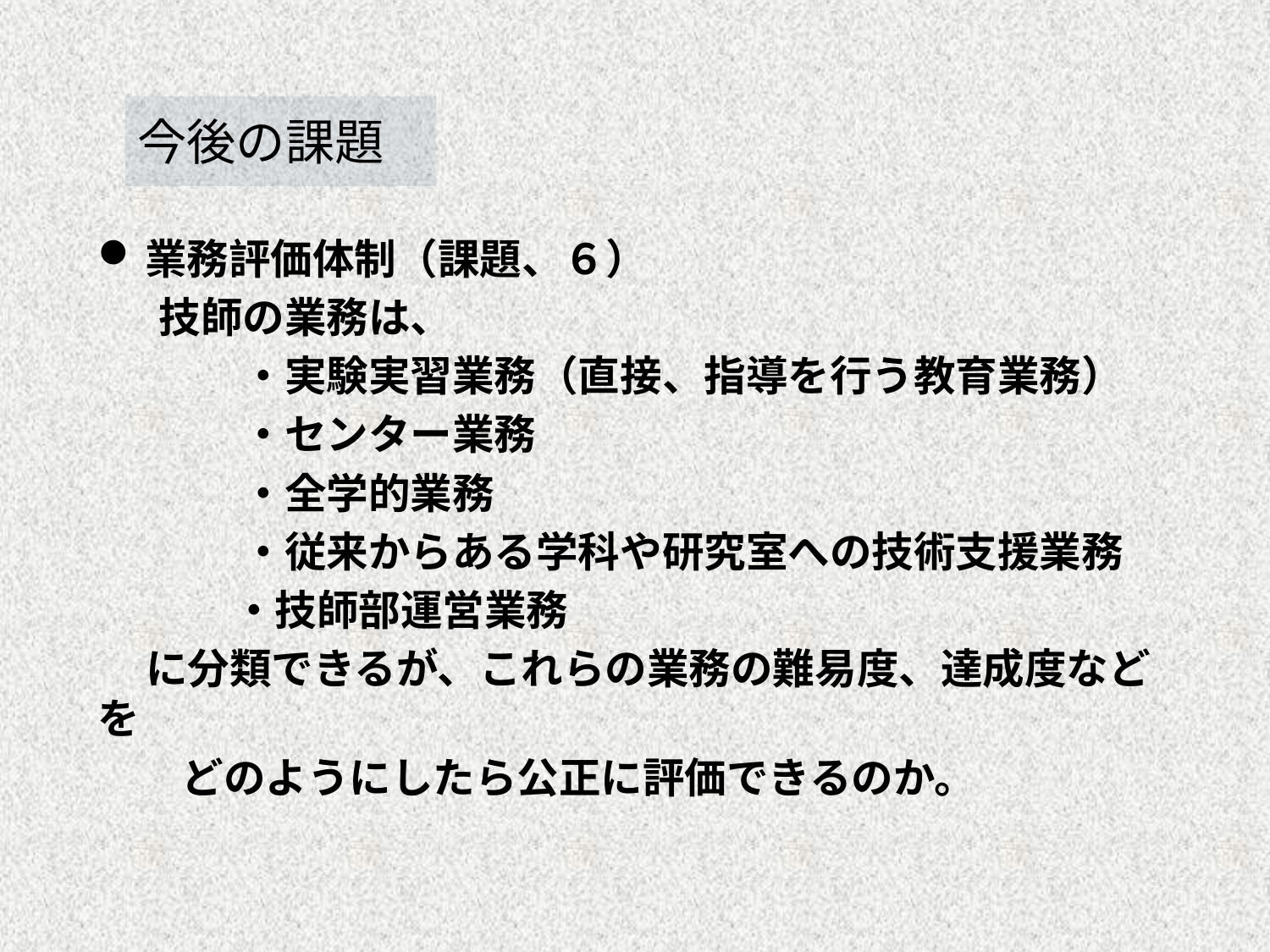

# 今後の課題
業務評価体制（課題、６）
 　技師の業務は、
 　　　・実験実習業務（直接、指導を行う教育業務）
 　　　・センター業務
 　　　・全学的業務
 　　　・従来からある学科や研究室への技術支援業務
　　　 ・技師部運営業務
    に分類できるが、これらの業務の難易度、達成度などを
　　どのようにしたら公正に評価できるのか。